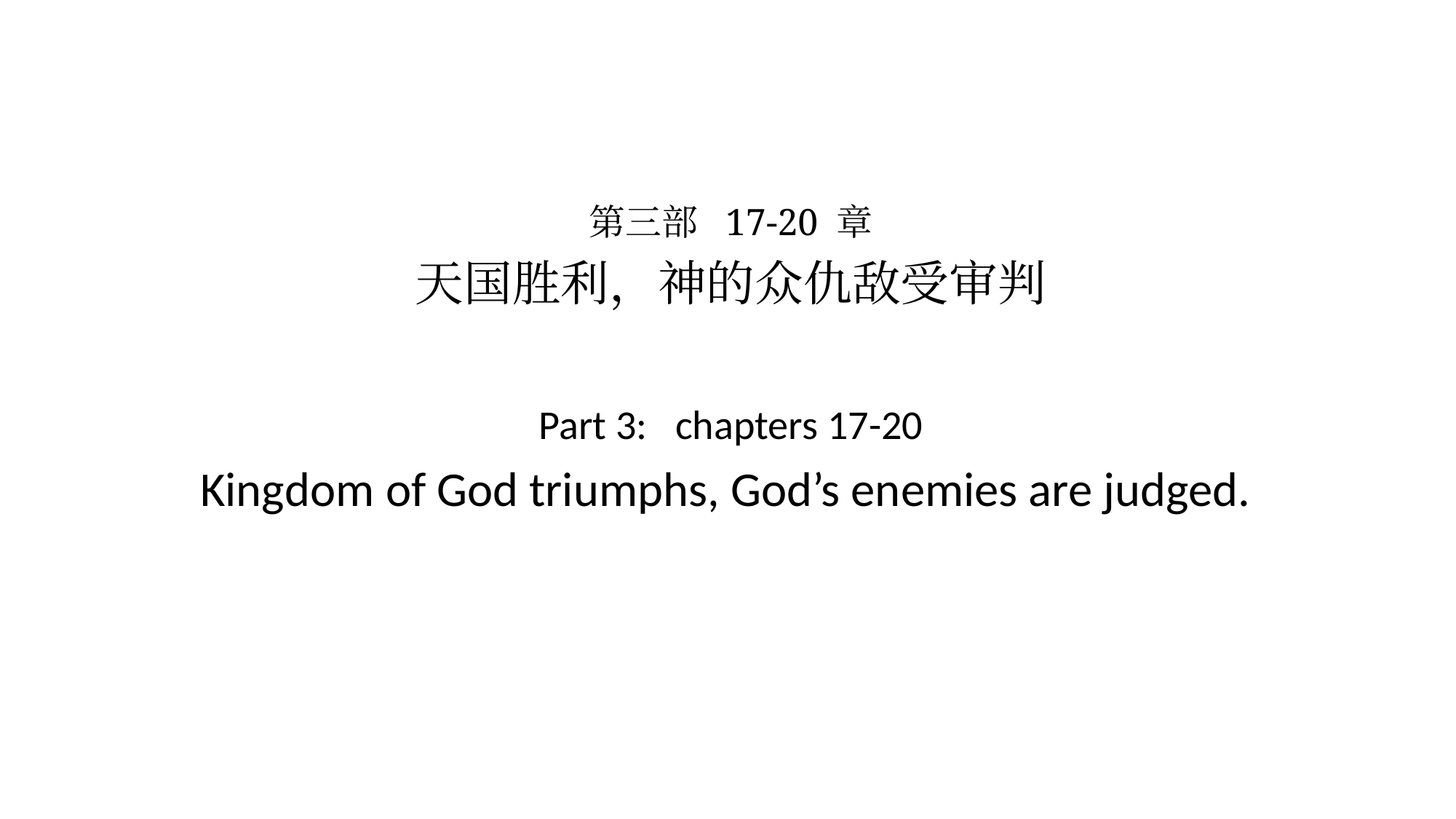

# 第三部  17-20 章 天国胜利，神的众仇敌受审判 Part 3:   chapters 17-20 Kingdom of God triumphs, God’s enemies are judged.